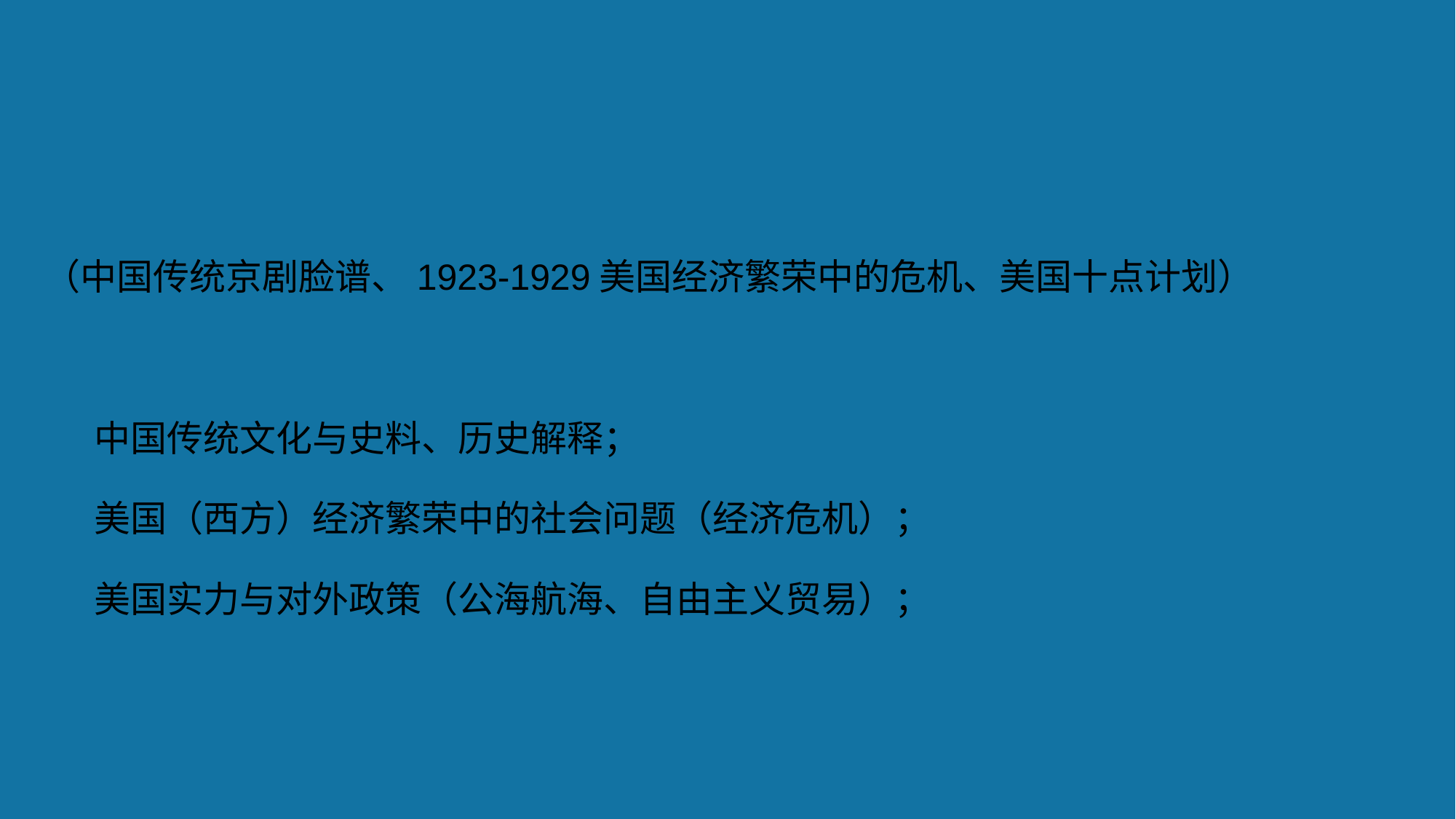

认识：

1、变了3题：更换了2题增加了1题
（中国传统京剧脸谱、1923-1929美国经济繁荣中的危机、美国十点计划）
2、复习重点：
     中国传统文化与史料、历史解释；
     美国（西方）经济繁荣中的社会问题（经济危机）；
     美国实力与对外政策（公海航海、自由主义贸易）；